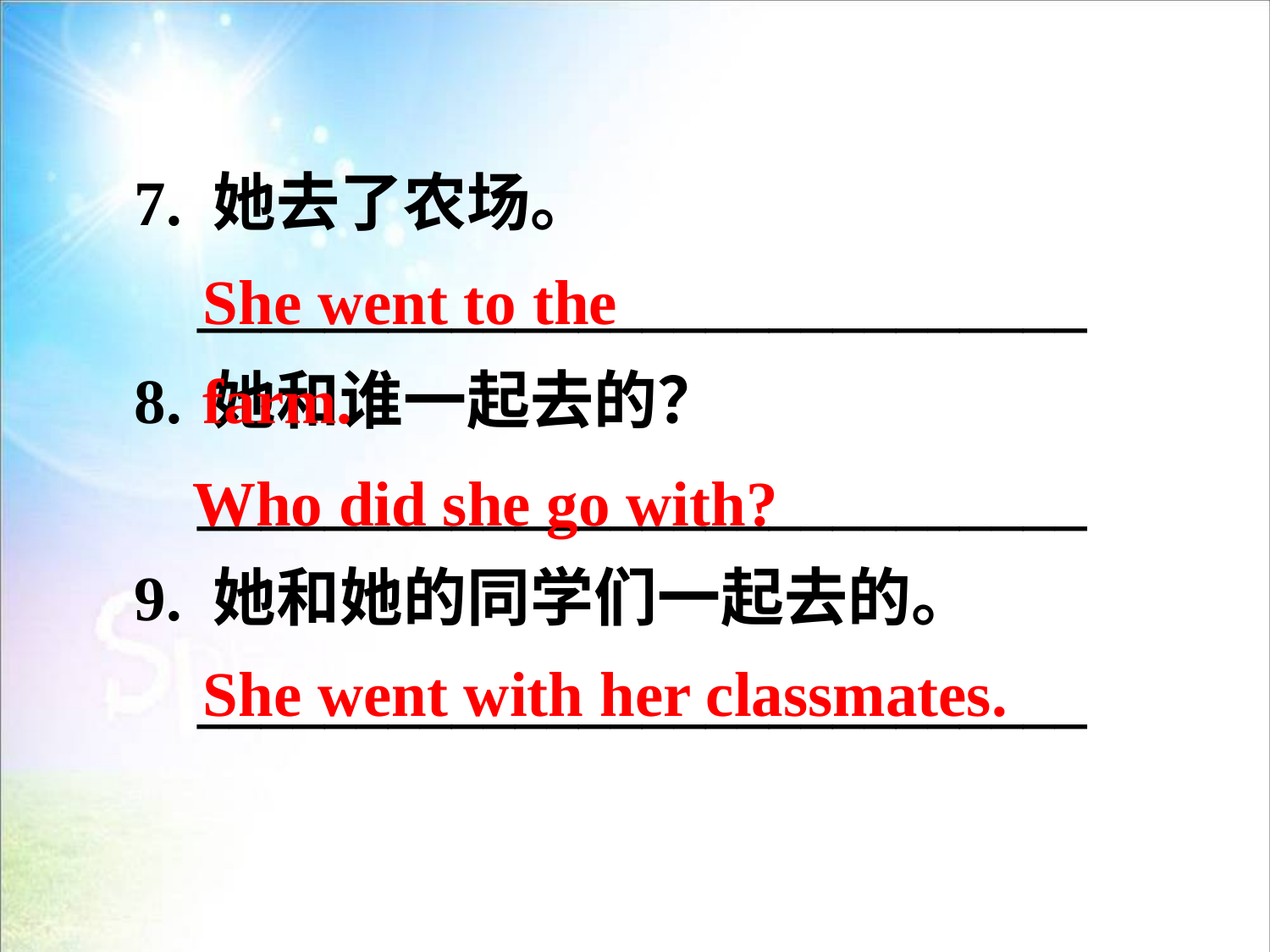

7. 她去了农场。
     ____________________________
 8. 她和谁一起去的？
     ____________________________
 9. 她和她的同学们一起去的。
     ____________________________
She went to the farm.
Who did she go with?
She went with her classmates.